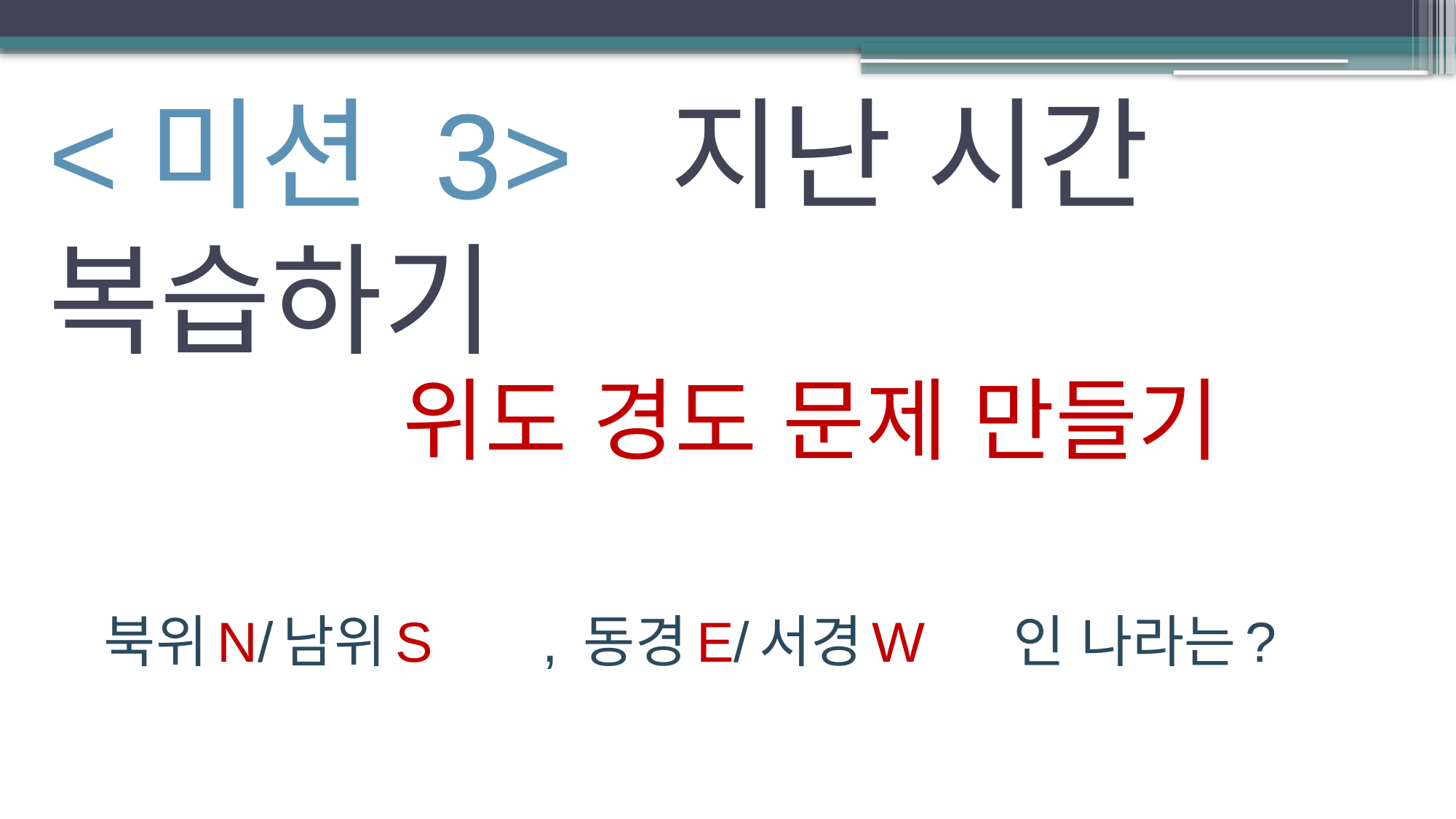

# <미션 3>  지난 시간 복습하기
       위도 경도 문제 만들기
북위N/남위S       , 동경E/서경W     인 나라는?